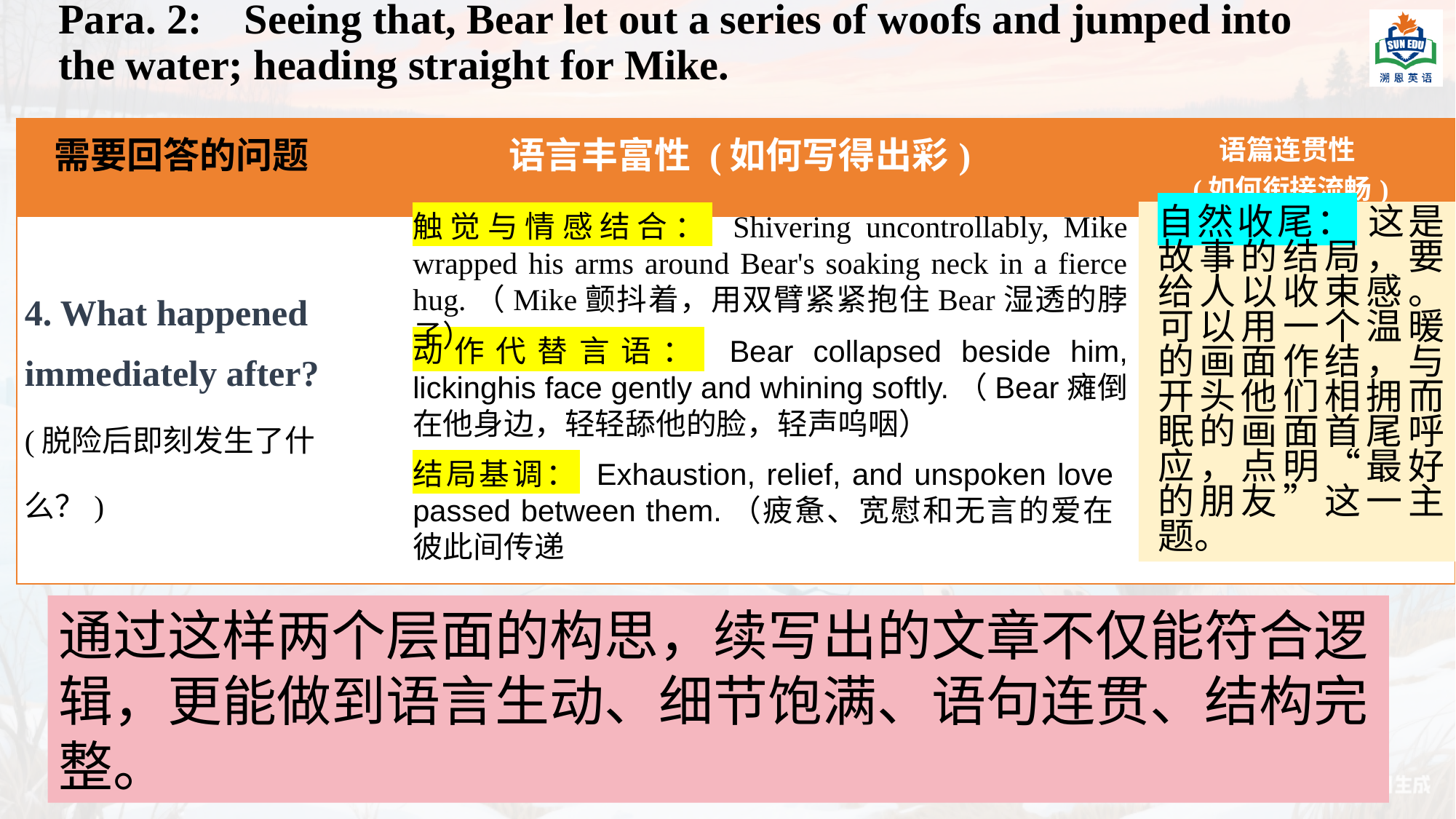

Para. 2:    Seeing that, Bear let out a series of woofs and jumped into the water; heading straight for Mike.
| 需要回答的问题 | 语言丰富性 (如何写得出彩) | 语篇连贯性 (如何衔接流畅) |
| --- | --- | --- |
| 4. What happened immediately after? (脱险后即刻发生了什么？) |  |  |
触觉与情感结合： Shivering uncontrollably, Mike wrapped his arms around Bear's soaking neck in a fierce hug.（Mike颤抖着，用双臂紧紧抱住Bear湿透的脖子）
自然收尾： 这是故事的结局，要给人以收束感。可以用一个温暖的画面作结，与开头他们相拥而眠的画面首尾呼应，点明“最好的朋友”这一主题。
动作代替言语： Bear collapsed beside him, lickinghis face gently and whining softly.（Bear瘫倒在他身边，轻轻舔他的脸，轻声呜咽）
结局基调： Exhaustion, relief, and unspoken love passed between them.（疲惫、宽慰和无言的爱在彼此间传递
通过这样两个层面的构思，续写出的文章不仅能符合逻辑，更能做到语言生动、细节饱满、语句连贯、结构完整。